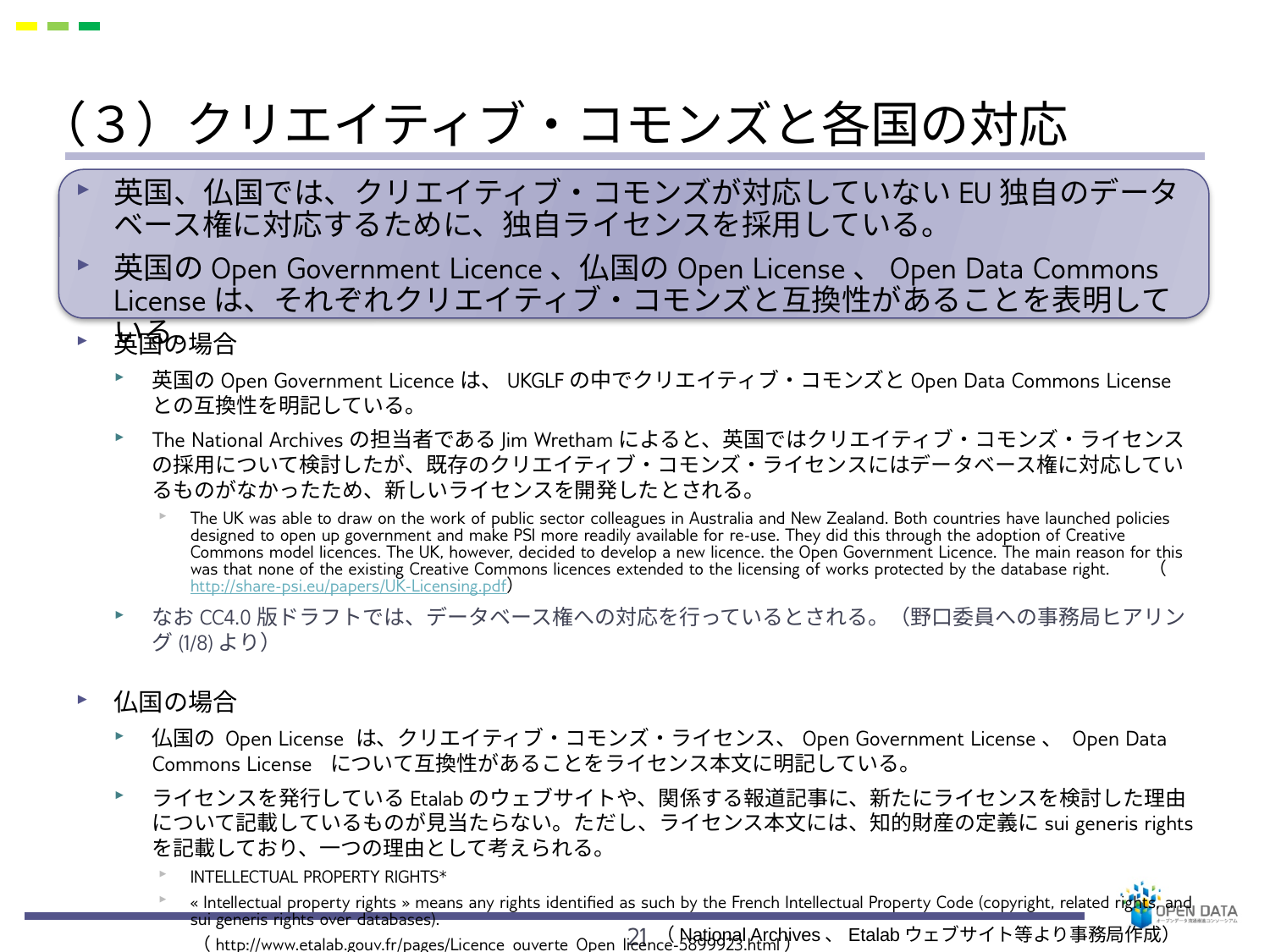

# （３）クリエイティブ・コモンズと各国の対応

英国、仏国では、クリエイティブ・コモンズが対応していないEU独自のデータベース権に対応するために、独自ライセンスを採用している。
英国のOpen Government Licence、仏国のOpen License、Open Data Commons Licenseは、それぞれクリエイティブ・コモンズと互換性があることを表明している。
英国の場合
英国のOpen Government Licenceは、UKGLFの中でクリエイティブ・コモンズとOpen Data Commons Licenseとの互換性を明記している。
The National Archivesの担当者であるJim Wrethamによると、英国ではクリエイティブ・コモンズ・ライセンスの採用について検討したが、既存のクリエイティブ・コモンズ・ライセンスにはデータベース権に対応しているものがなかったため、新しいライセンスを開発したとされる。
The UK was able to draw on the work of public sector colleagues in Australia and New Zealand. Both countries have launched policies designed to open up government and make PSI more readily available for re-use. They did this through the adoption of Creative Commons model licences. The UK, however, decided to develop a new licence. the Open Government Licence. The main reason for this was that none of the existing Creative Commons licences extended to the licensing of works protected by the database right.　　（http://share-psi.eu/papers/UK-Licensing.pdf）
なおCC4.0版ドラフトでは、データベース権への対応を行っているとされる。（野口委員への事務局ヒアリング(1/8)より）

仏国の場合
仏国の Open License は、クリエイティブ・コモンズ・ライセンス、Open Government License、 Open Data Commons License  について互換性があることをライセンス本文に明記している。
ライセンスを発行しているEtalabのウェブサイトや、関係する報道記事に、新たにライセンスを検討した理由について記載しているものが見当たらない。ただし、ライセンス本文には、知的財産の定義にsui generis rightsを記載しており、一つの理由として考えられる。
INTELLECTUAL PROPERTY RIGHTS*
« Intellectual property rights » means any rights identified as such by the French Intellectual Property Code (copyright, related rights, and sui generis rights over databases).
　　（http://www.etalab.gouv.fr/pages/Licence_ouverte_Open_licence-5899923.html）
21
（National Archives、Etalabウェブサイト等より事務局作成）